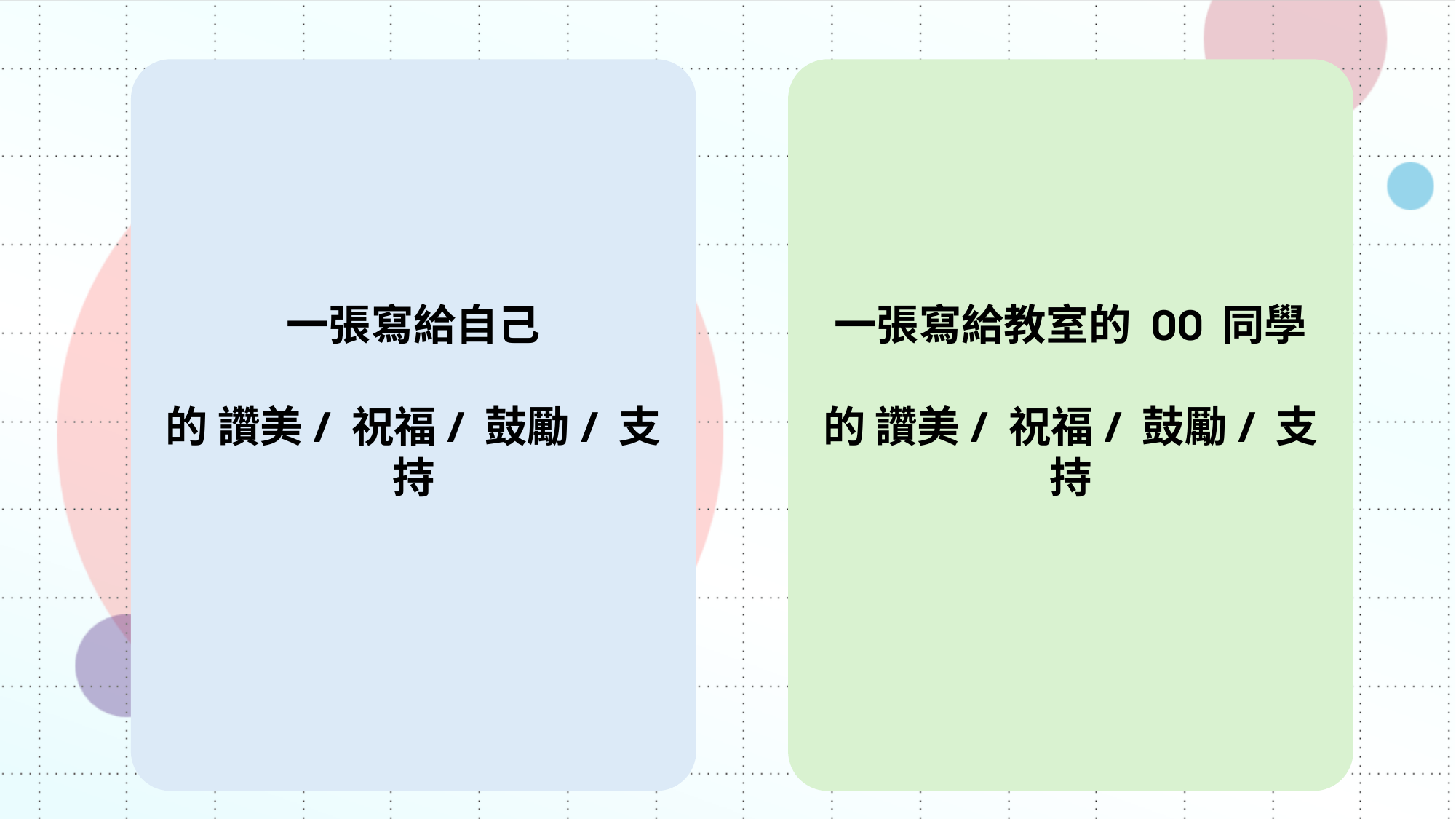

一張寫給自己

的 讚美/ 祝福/ 鼓勵/ 支持

一張寫給教室的 OO 同學

的 讚美/ 祝福/ 鼓勵/ 支持

#